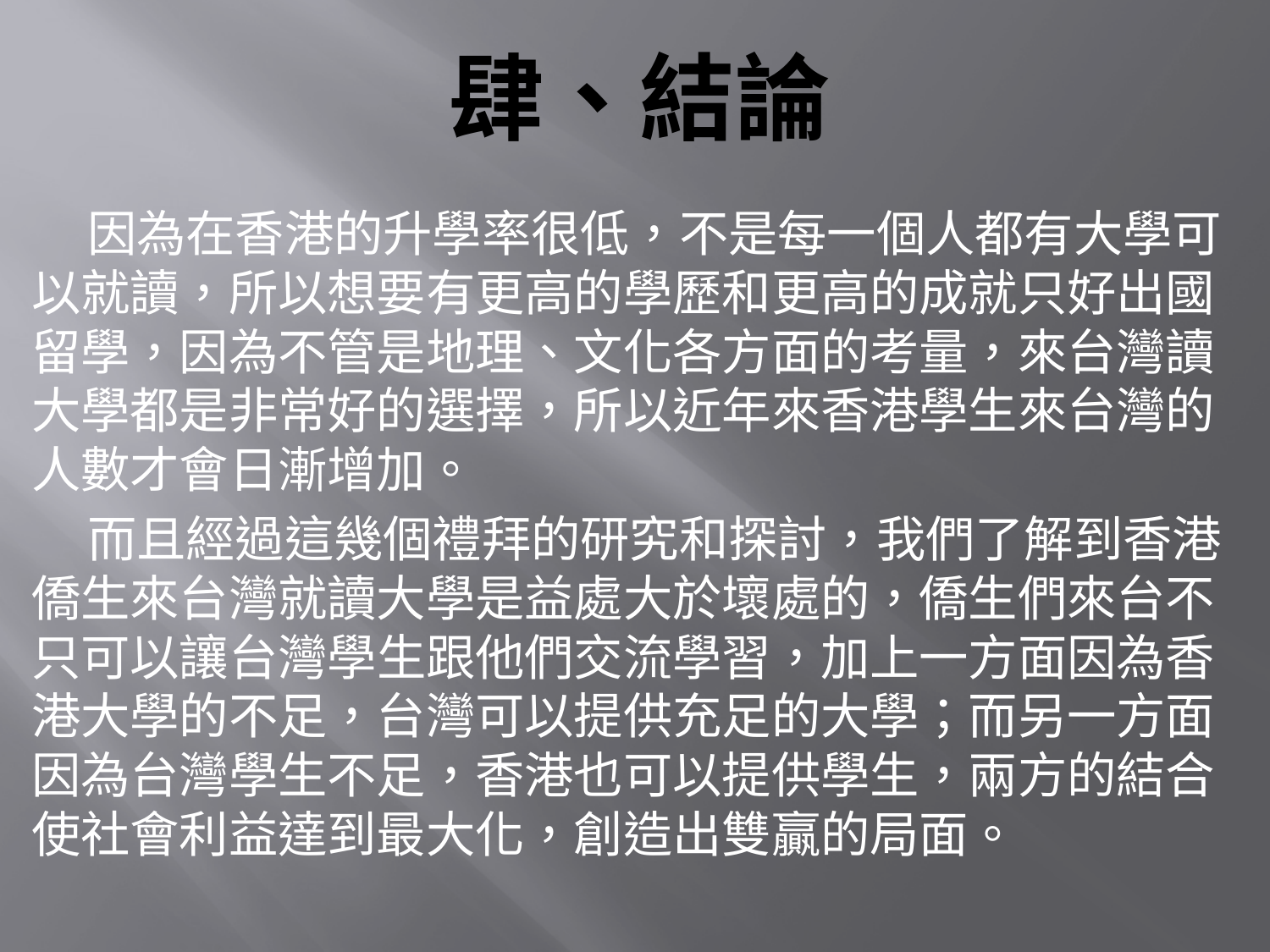

# 肆、結論
    因為在香港的升學率很低，不是每一個人都有大學可以就讀，所以想要有更高的學歷和更高的成就只好出國留學，因為不管是地理、文化各方面的考量，來台灣讀大學都是非常好的選擇，所以近年來香港學生來台灣的人數才會日漸增加。
    而且經過這幾個禮拜的研究和探討，我們了解到香港僑生來台灣就讀大學是益處大於壞處的，僑生們來台不只可以讓台灣學生跟他們交流學習，加上一方面因為香港大學的不足，台灣可以提供充足的大學；而另一方面因為台灣學生不足，香港也可以提供學生，兩方的結合使社會利益達到最大化，創造出雙贏的局面。